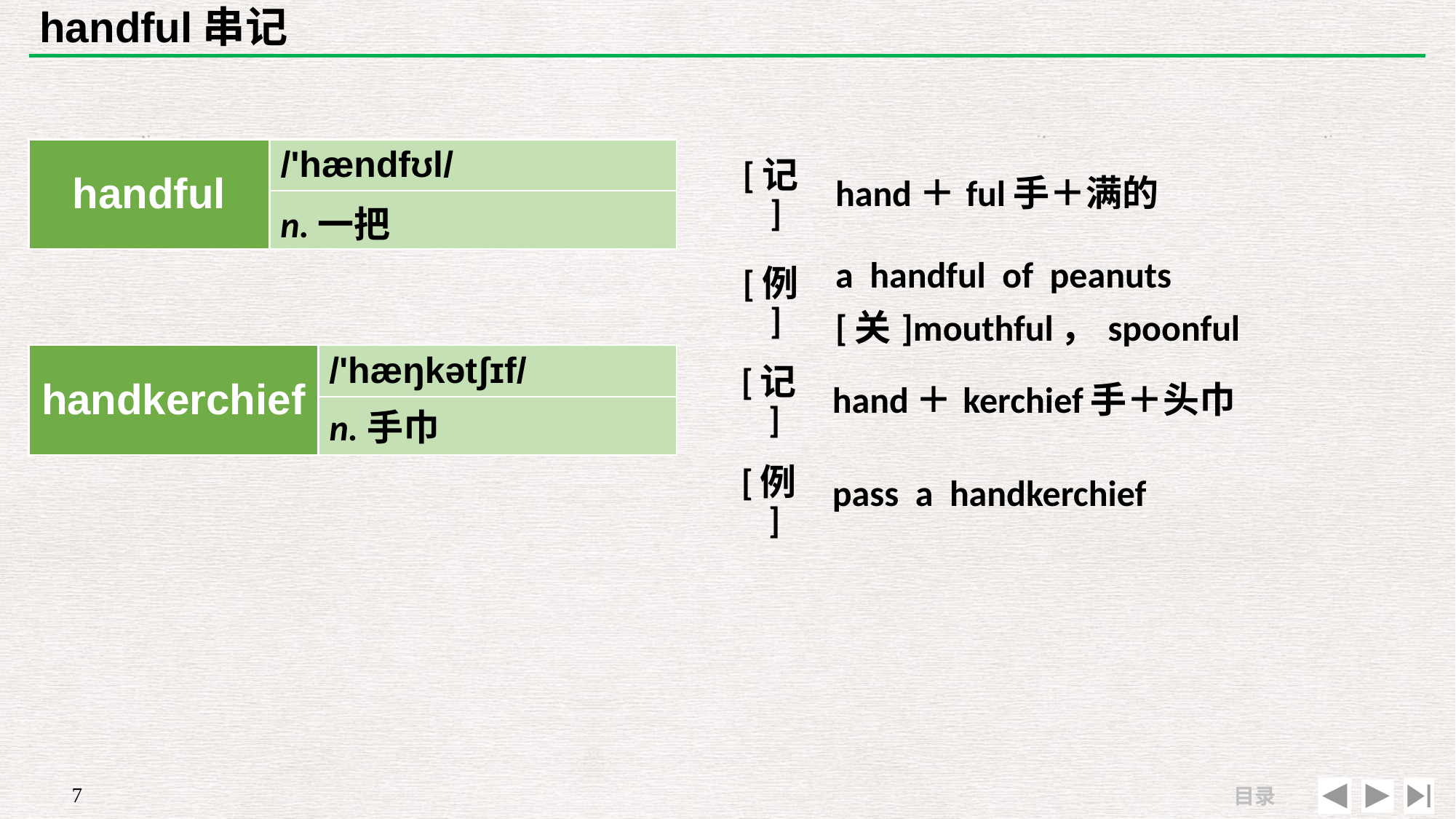

# handful串记

| handful | /'hændfʊl/ |
| --- | --- |
|  |  |
| [记] | hand＋ful手＋满的 |
| --- | --- |
| [例] | a handful of peanuts　[关]mouthful，spoonful |
n.一把
| handkerchief | /'hæŋkətʃɪf/ |
| --- | --- |
|  |  |
| [记] | hand＋kerchief手＋头巾 |
| --- | --- |
| [例] | pass a handkerchief |
n.手巾